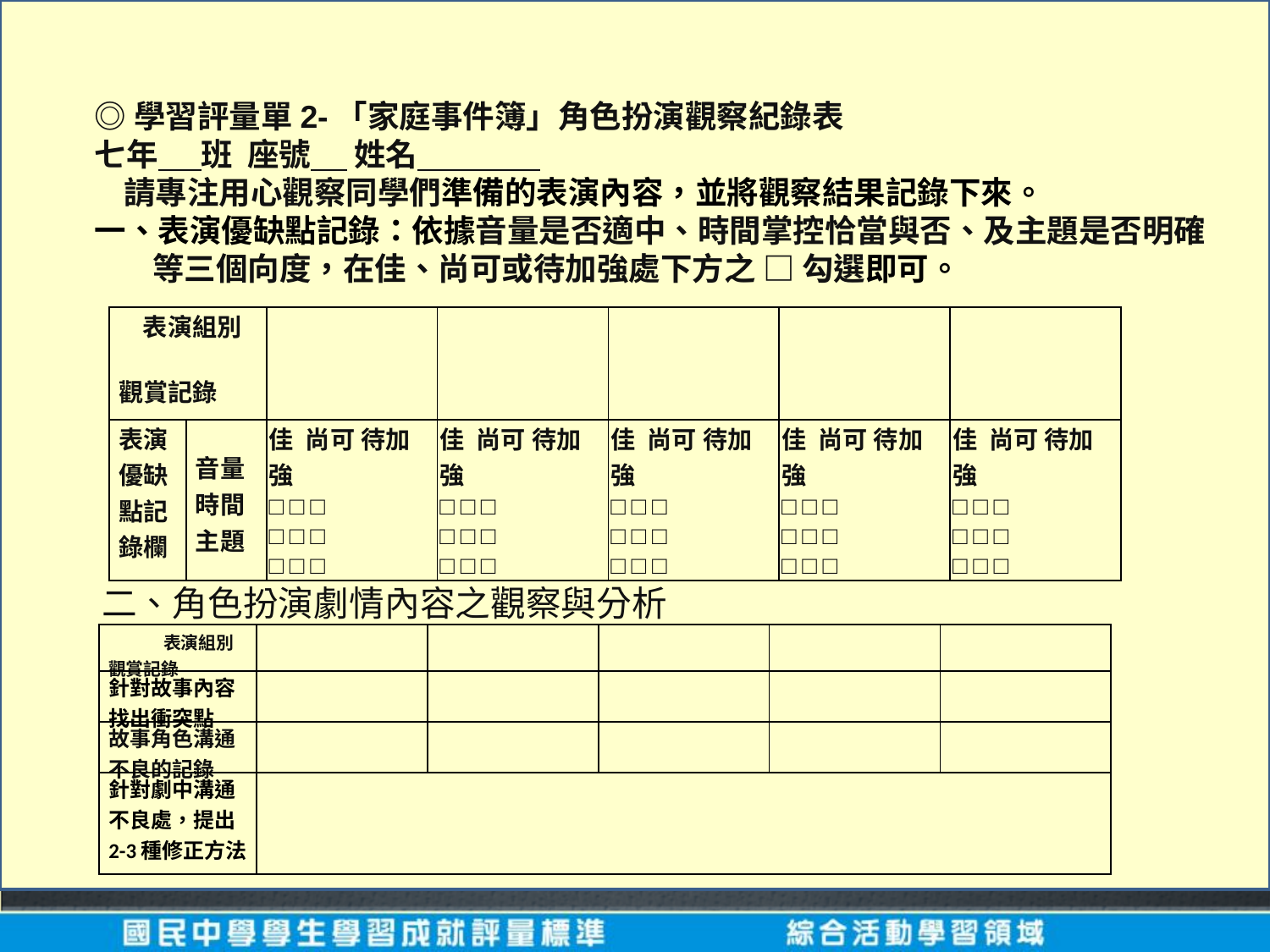

◎學習評量單2-「家庭事件簿」角色扮演觀察紀錄表
七年      班  座號      姓名
   請專注用心觀察同學們準備的表演內容，並將觀察結果記錄下來。
一、表演優缺點記錄：依據音量是否適中、時間掌控恰當與否、及主題是否明確
       等三個向度，在佳、尚可或待加強處下方之 □ 勾選即可。
| 表演組別 觀賞記錄 |  |  |  |  |  |  |
| --- | --- | --- | --- | --- | --- | --- |
| 表演 優缺 點記 錄欄 | 音量 時間 主題 | 佳 尚可 待加強 □ □ □ □ □ □ □ □ □ | 佳 尚可 待加強 □ □ □ □ □ □ □ □ □ | 佳 尚可 待加強 □ □ □ □ □ □ □ □ □ | 佳 尚可 待加強 □ □ □ □ □ □ □ □ □ | 佳 尚可 待加強 □ □ □ □ □ □ □ □ □ |
二、角色扮演劇情內容之觀察與分析
| 表演組別 觀賞記錄 |  |  |  |  |  |
| --- | --- | --- | --- | --- | --- |
| 針對故事內容找出衝突點 |  |  |  |  |  |
| 故事角色溝通不良的記錄 |  |  |  |  |  |
| 針對劇中溝通不良處，提出2-3種修正方法 |  |  |  |  |  |